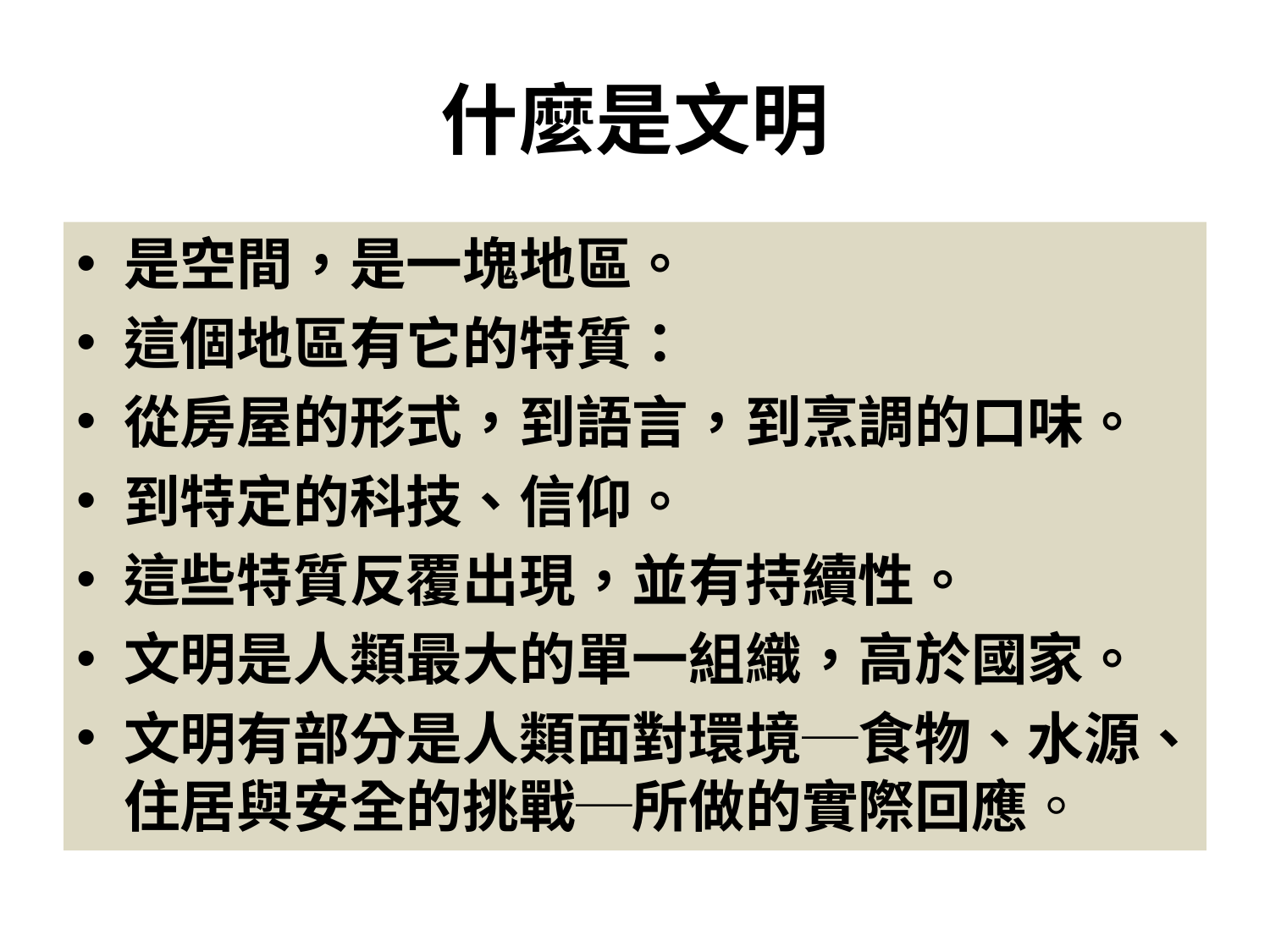

# 什麼是文明
是空間，是一塊地區。
這個地區有它的特質：
從房屋的形式，到語言，到烹調的口味。
到特定的科技、信仰。
這些特質反覆出現，並有持續性。
文明是人類最大的單一組織，高於國家。
文明有部分是人類面對環境─食物、水源、住居與安全的挑戰─所做的實際回應。